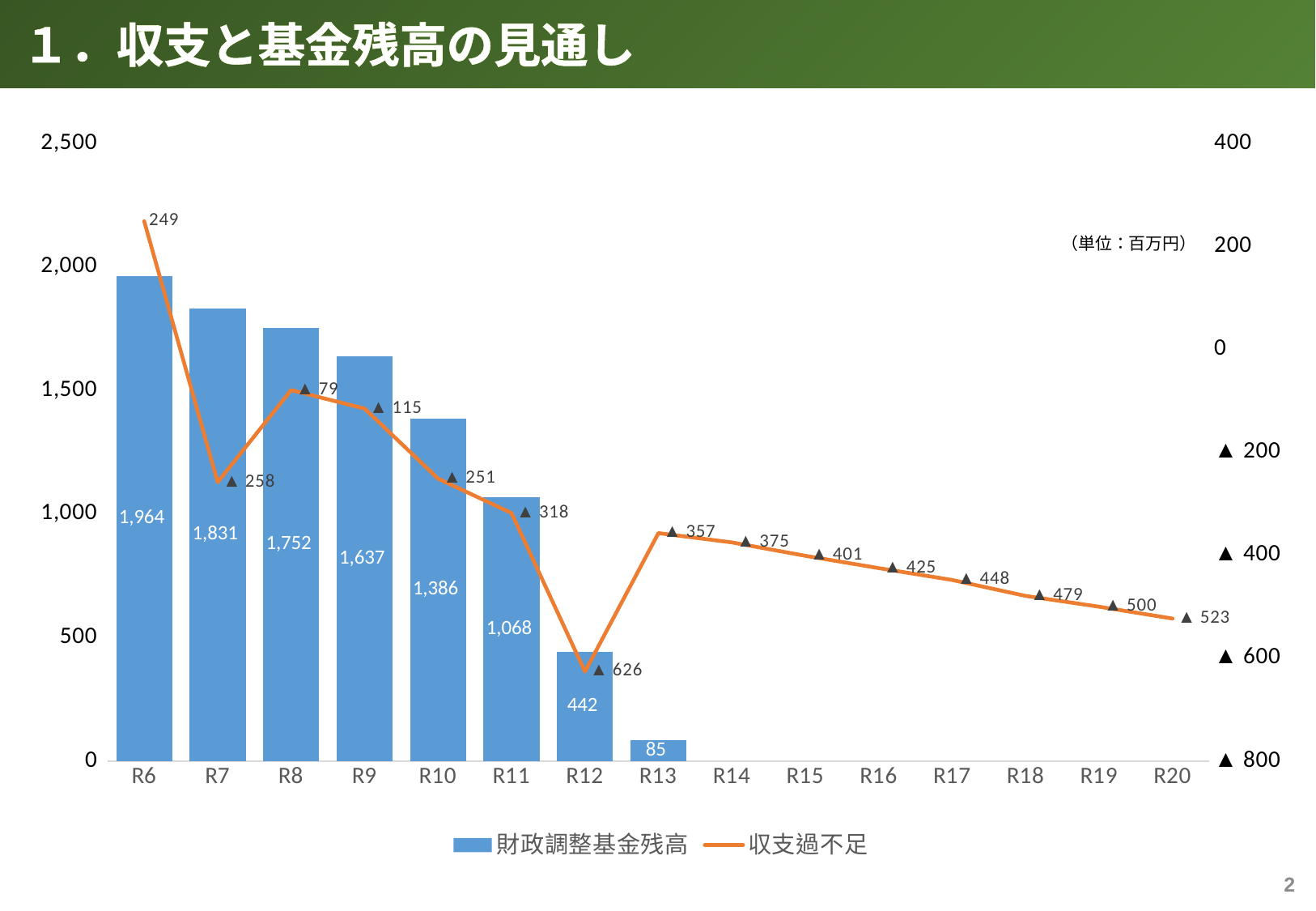

１．収支と基金残高の見通し

### Chart

| Category |  |  |
|---|---|---|
| R6 | 1964.0 | 249.0 |
| R7 | 1831.0 | -258.0 |
| R8 | 1752.0 | -79.0 |
| R9 | 1637.0 | -115.0 |
| R10 | 1386.0 | -251.0 |
| R11 | 1068.0 | -318.0 |
| R12 | 442.0 | -626.0 |
| R13 | 85.0 | -357.0 |
| R14 | -290.0 | -375.0 |
| R15 | -691.0 | -401.0 |
| R16 | -1116.0 | -425.0 |
| R17 | -1564.0 | -448.0 |
| R18 | -2043.0 | -479.0 |
| R19 | -2543.0 | -500.0 |
| R20 | -3066.0 | -523.0 |
（単位：百万円）
2